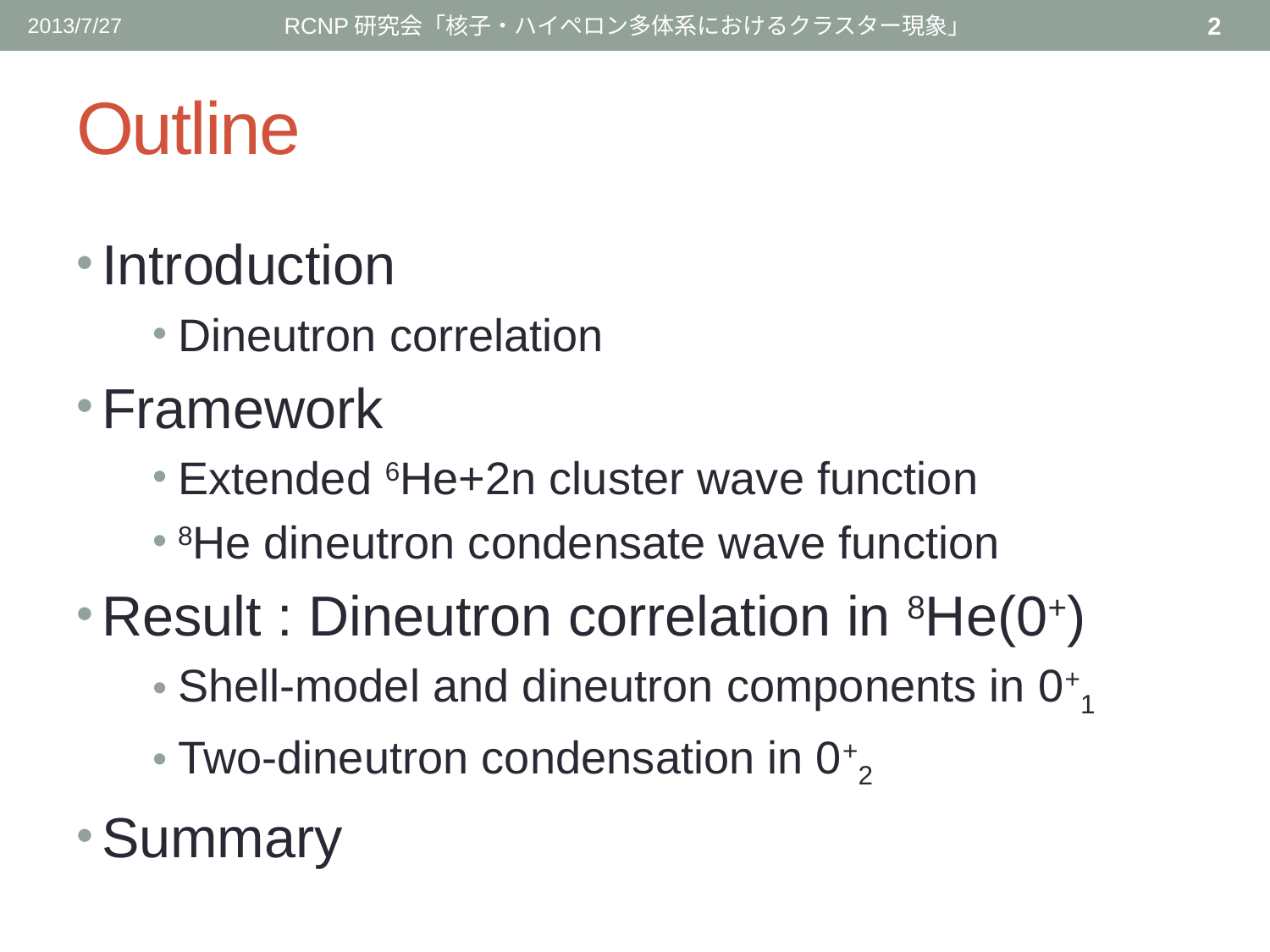

2013/7/27
RCNP研究会「核子・ハイペロン多体系におけるクラスター現象」
2
# Outline
Introduction
Dineutron correlation
Framework
Extended 6He+2n cluster wave function
8He dineutron condensate wave function
Result : Dineutron correlation in 8He(0+)
Shell-model and dineutron components in 0+1
Two-dineutron condensation in 0+2
Summary